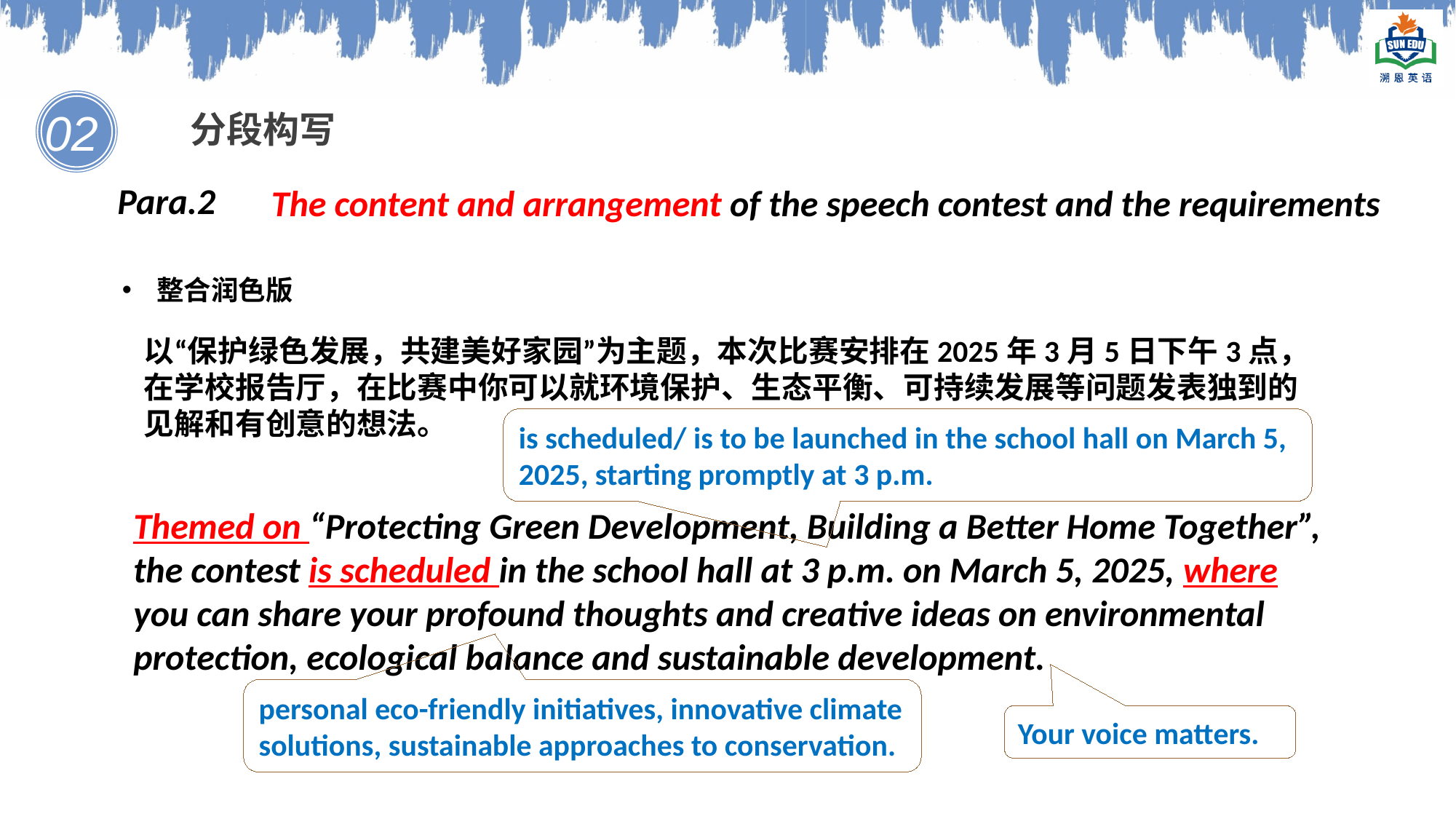

02
分段构写
Para.2
The content and arrangement of the speech contest and the requirements
整合润色版
以“保护绿色发展，共建美好家园”为主题，本次比赛安排在2025年3月5日下午3点，在学校报告厅，在比赛中你可以就环境保护、生态平衡、可持续发展等问题发表独到的见解和有创意的想法。
is scheduled/ is to be launched in the school hall on March 5, 2025, starting promptly at 3 p.m.
Themed on “Protecting Green Development, Building a Better Home Together”, the contest is scheduled in the school hall at 3 p.m. on March 5, 2025, where you can share your profound thoughts and creative ideas on environmental protection, ecological balance and sustainable development.
personal eco-friendly initiatives, innovative climate solutions, sustainable approaches to conservation.
Your voice matters.